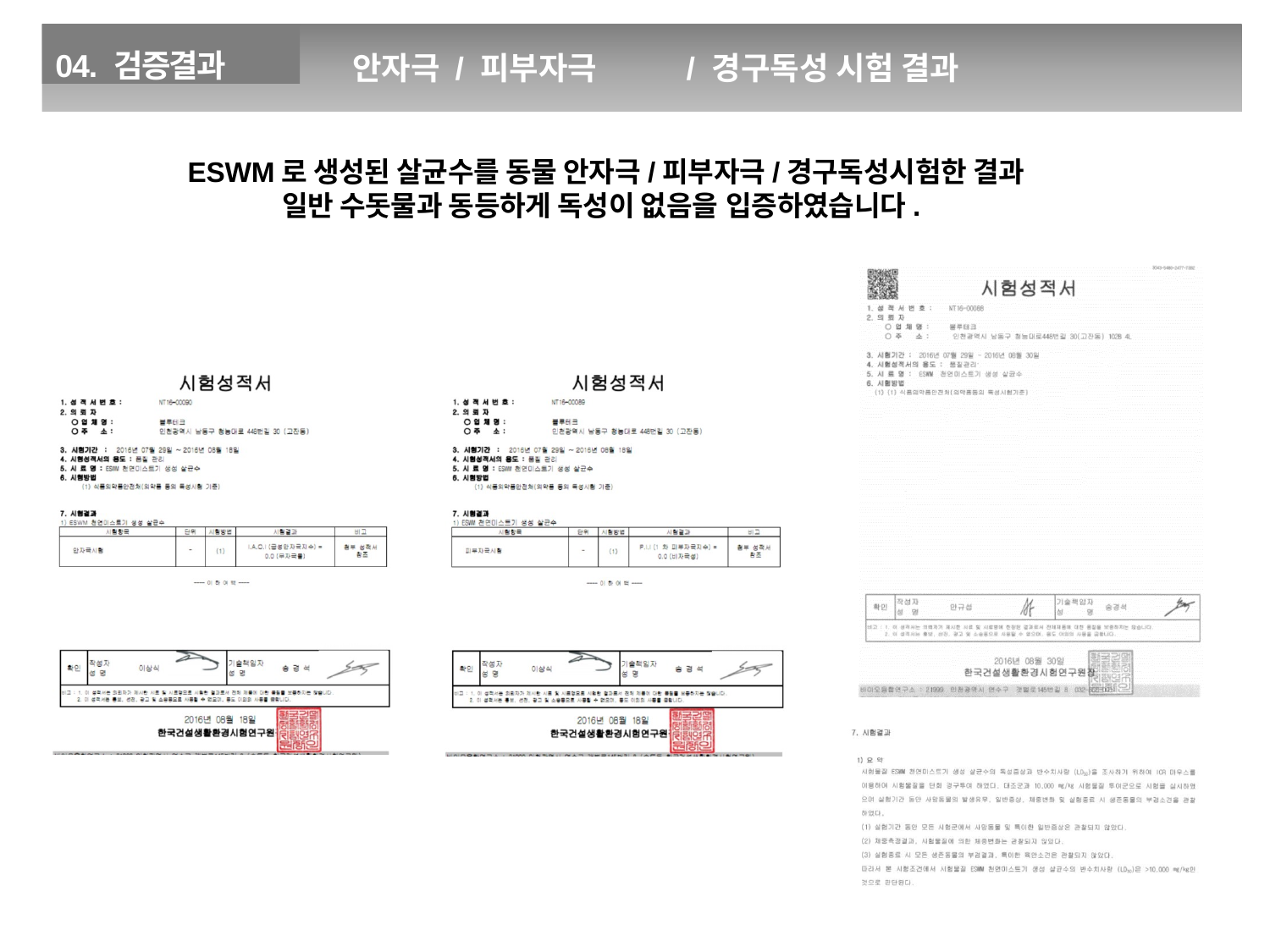

04. 검증결과
안자극 / 피부자극	/ 경구독성 시험 결과
ESWM로 생성된 살균수를 동물 안자극/피부자극/경구독성시험한 결과  일반 수돗물과 동등하게 독성이 없음을 입증하였습니다.